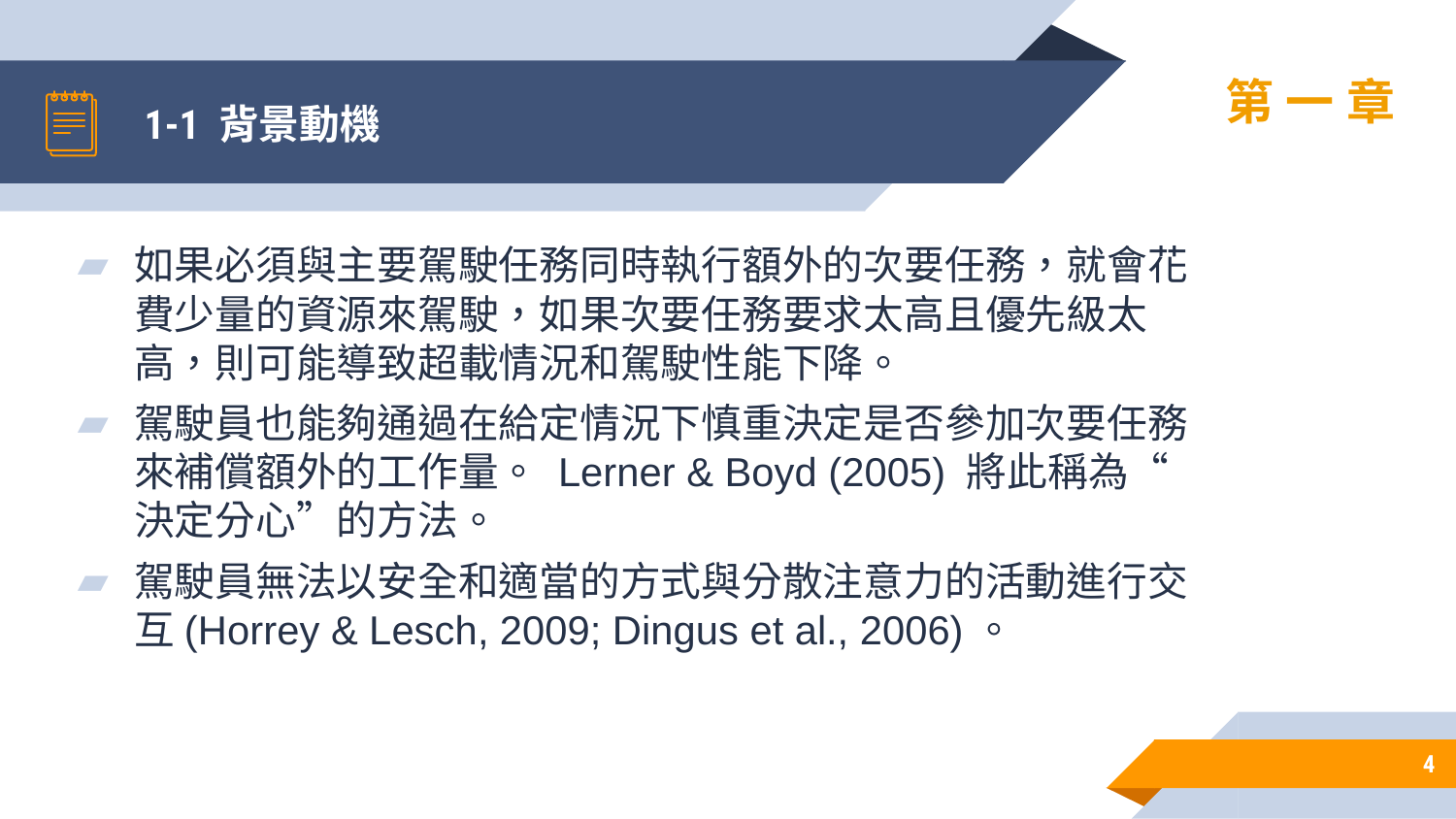

# 1-1 背景動機
第一章

如果必須與主要駕駛任務同時執行額外的次要任務，就會花費少量的資源來駕駛，如果次要任務要求太高且優先級太高，則可能導致超載情況和駕駛性能下降。
駕駛員也能夠通過在給定情況下慎重決定是否參加次要任務來補償額外的工作量。 Lerner & Boyd (2005) 將此稱為“決定分心”的方法。
駕駛員無法以安全和適當的方式與分散注意力的活動進行交互(Horrey & Lesch, 2009; Dingus et al., 2006)。

4